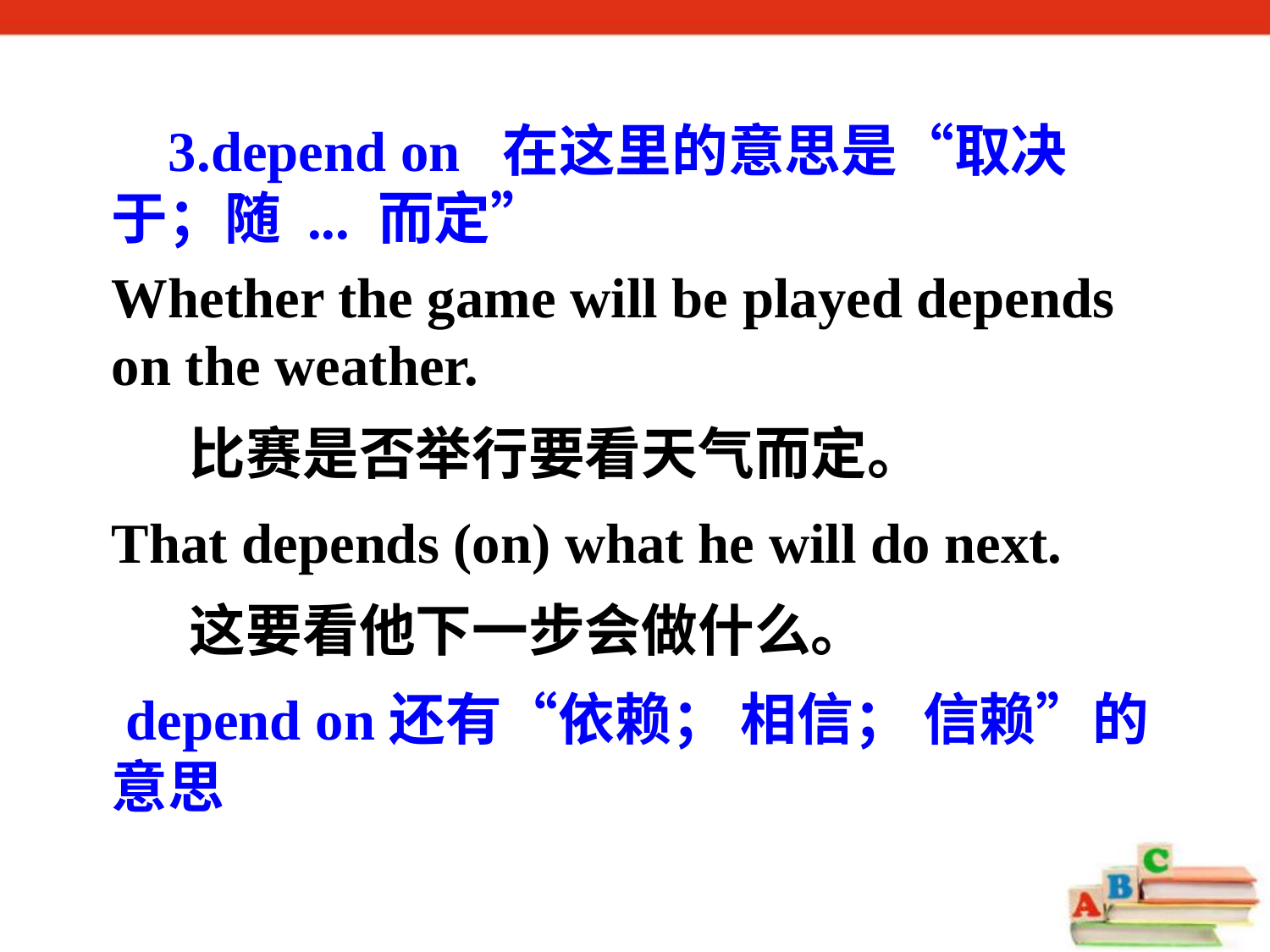

3.depend on  在这里的意思是“取决于；随 ... 而定”
Whether the game will be played depends on the weather.
     比赛是否举行要看天气而定。
That depends (on) what he will do next.
     这要看他下一步会做什么。
 depend on还有“依赖； 相信； 信赖”的意思